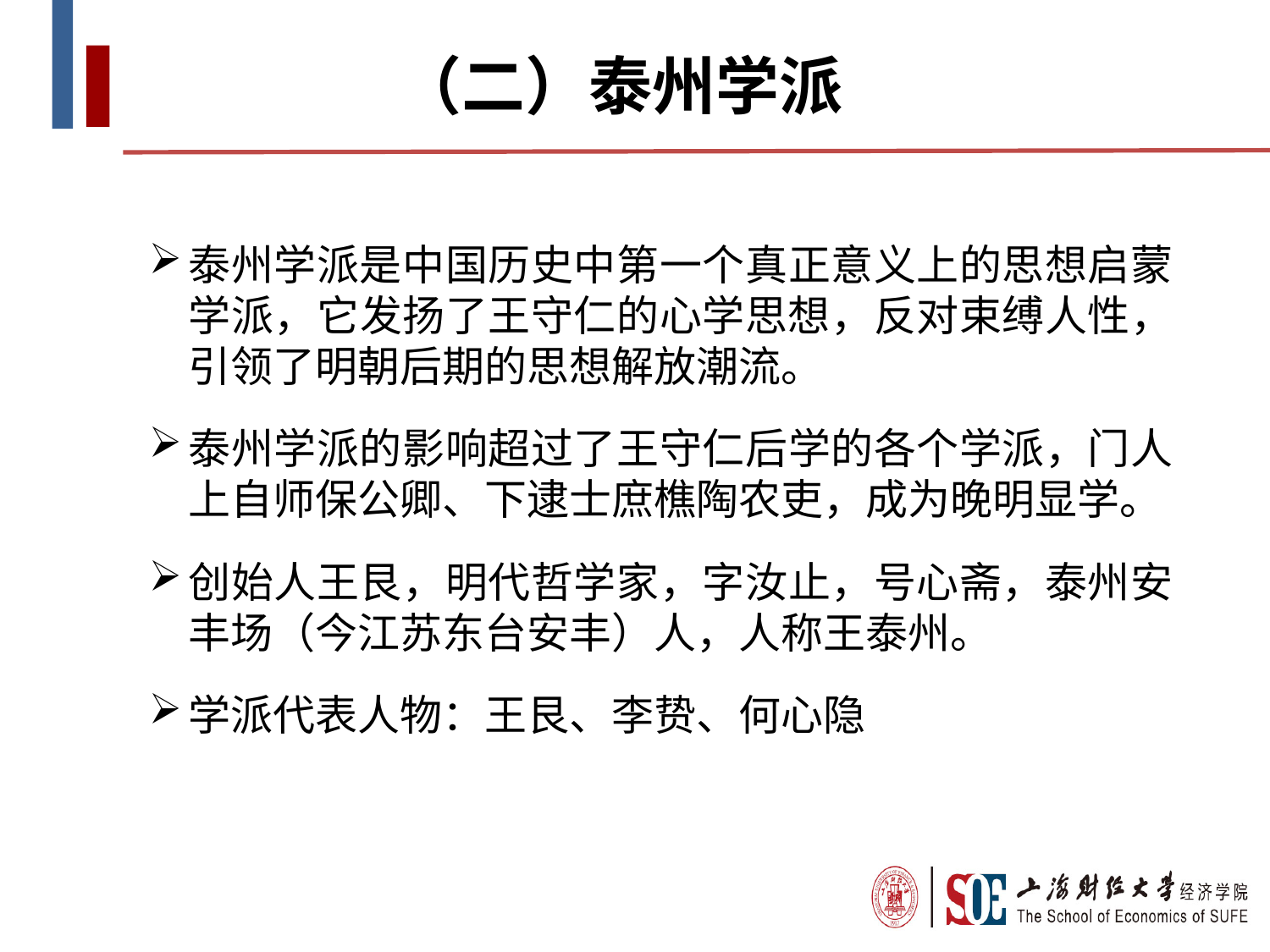

（二）泰州学派
泰州学派是中国历史中第一个真正意义上的思想启蒙学派，它发扬了王守仁的心学思想，反对束缚人性，引领了明朝后期的思想解放潮流。
泰州学派的影响超过了王守仁后学的各个学派，门人上自师保公卿、下逮士庶樵陶农吏，成为晚明显学。
创始人王艮，明代哲学家，字汝止，号心斋，泰州安丰场（今江苏东台安丰）人，人称王泰州。
学派代表人物：王艮、李贽、何心隐